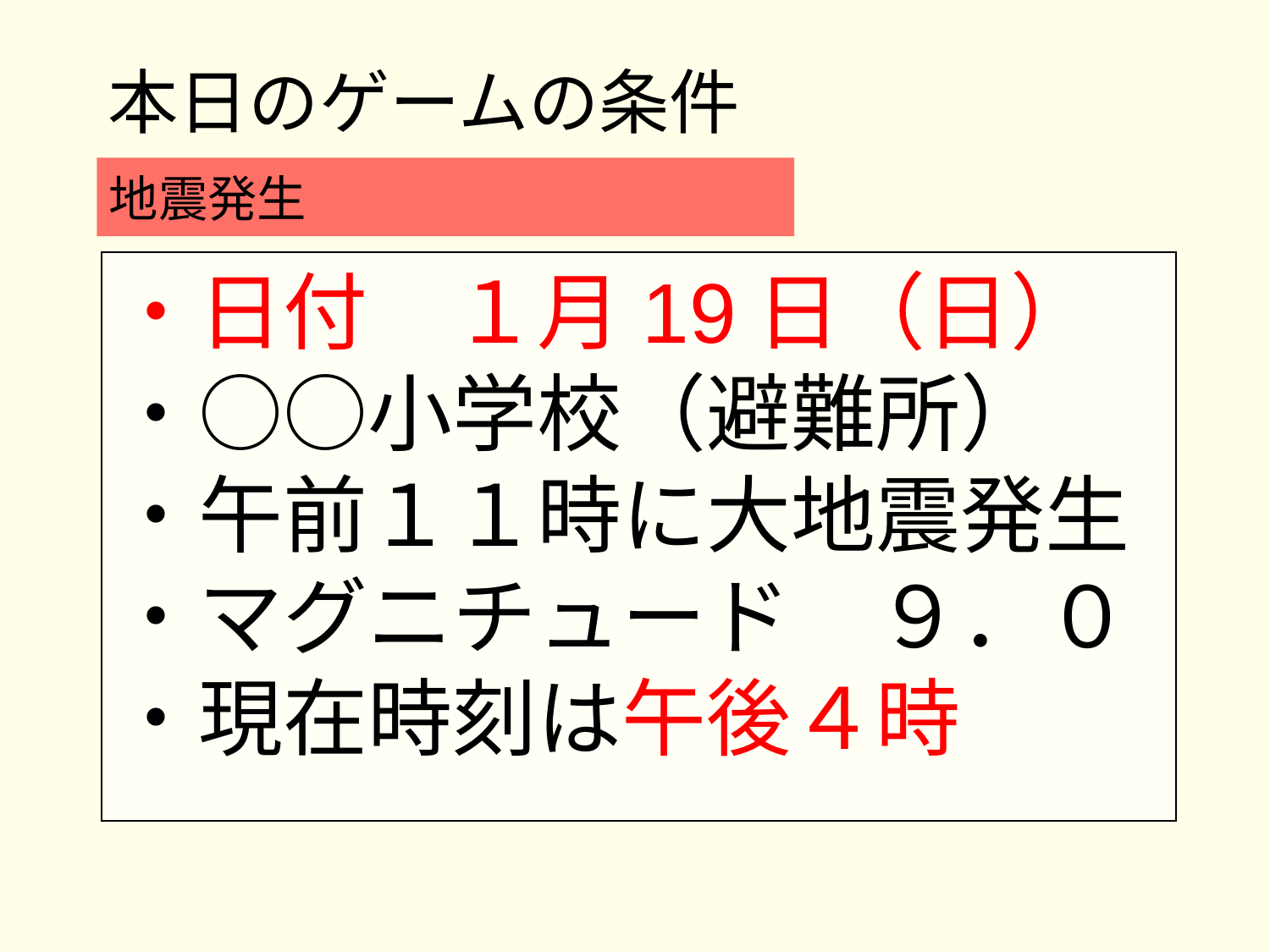

本日のゲームの条件
地震発生
・日付　１月19日（日）
・○○小学校（避難所）
・午前１１時に大地震発生
・マグニチュード　９．０
・現在時刻は午後４時